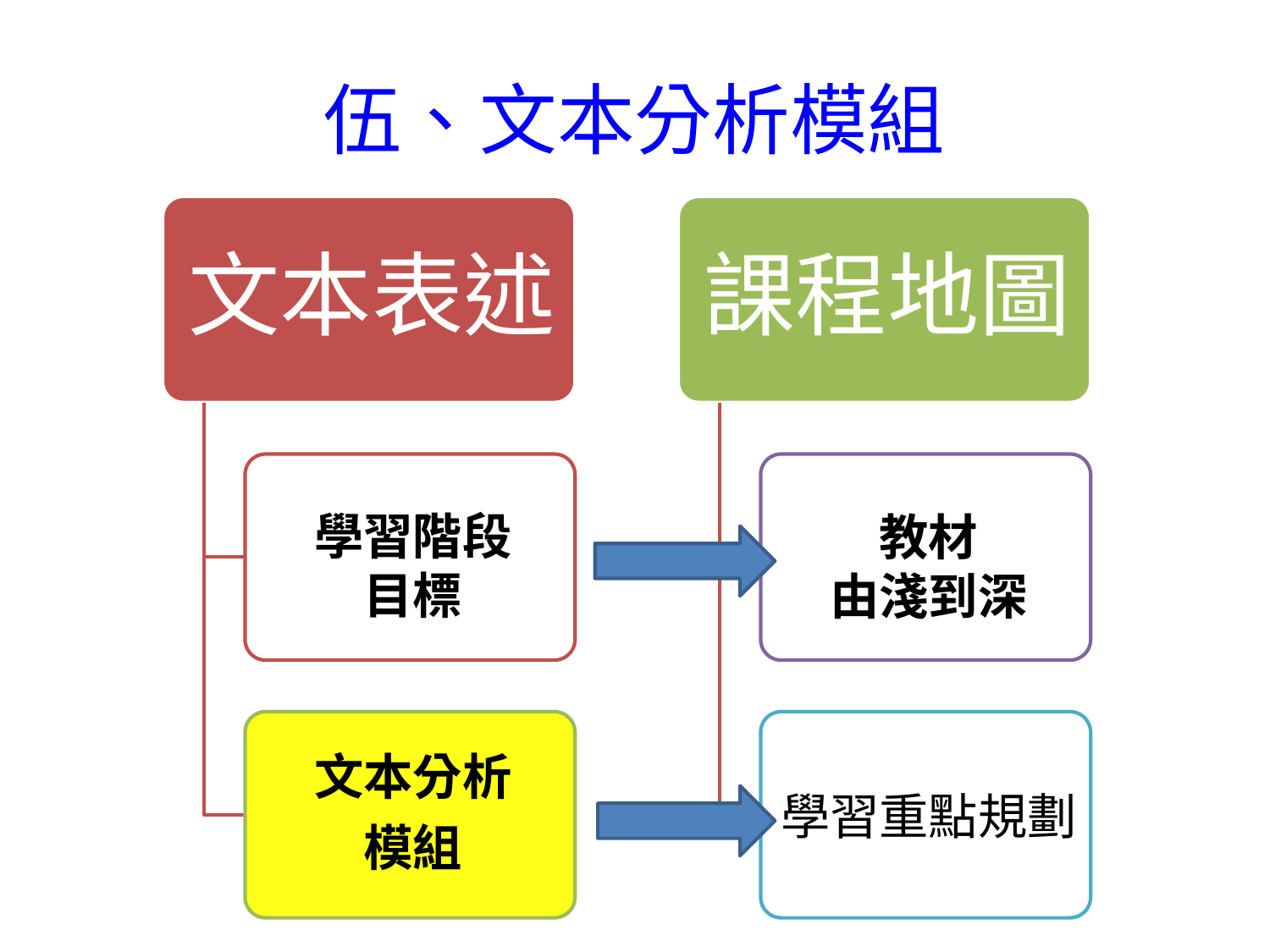

# 伍、文本分析模組
文本表述

學習階段
目標

文本分析
模組
課程地圖

教材
由淺到深

學習重點規劃